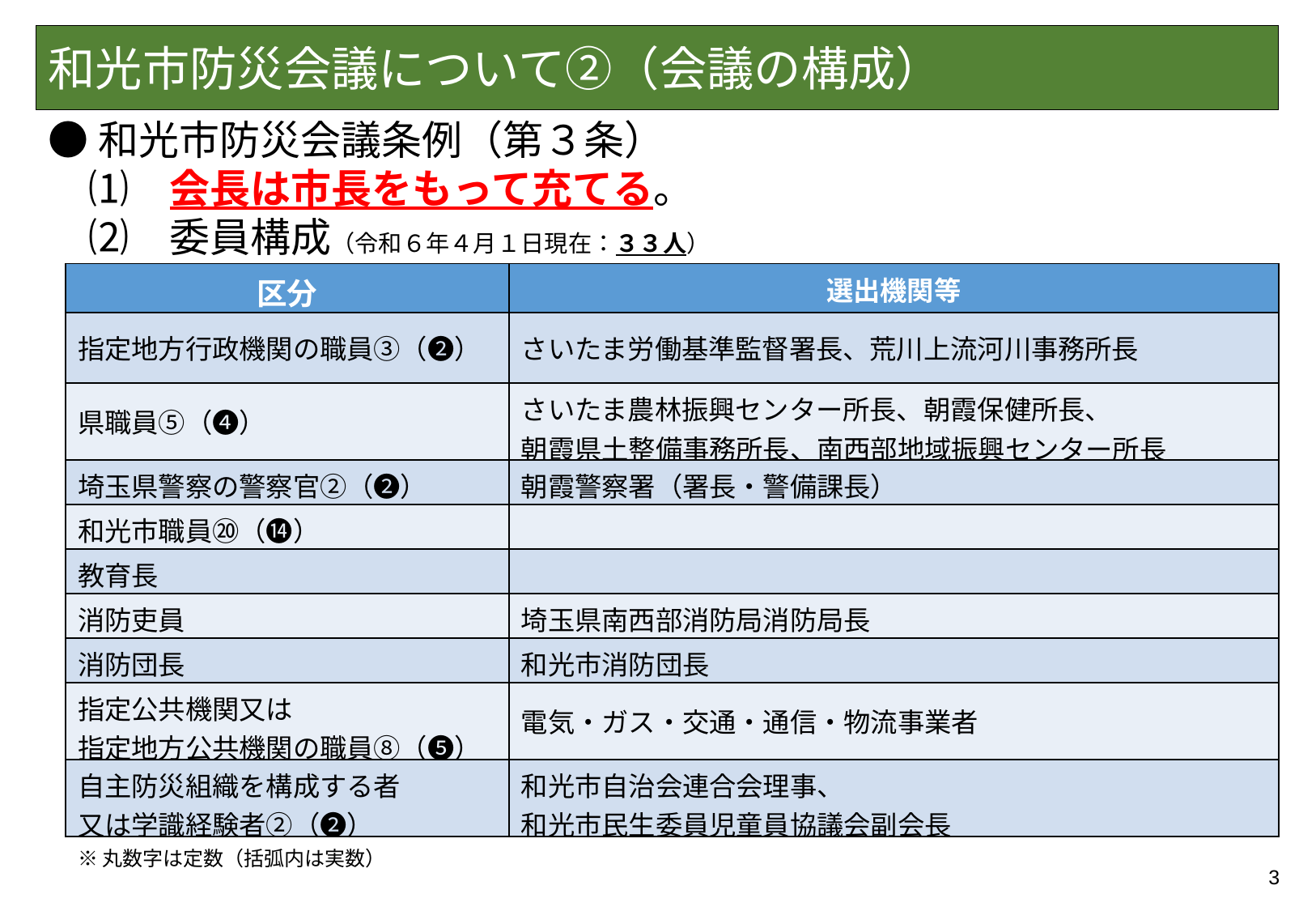

# 和光市防災会議について②（会議の構成）
●和光市防災会議条例（第３条）
　⑴　会長は市長をもって充てる。
　⑵　委員構成（令和６年４月１日現在：３３人）
| 区分 | 選出機関等 |
| --- | --- |
| 指定地方行政機関の職員③（❷） | さいたま労働基準監督署長、荒川上流河川事務所長 |
| 県職員⑤（❹） | さいたま農林振興センター所長、朝霞保健所長、 朝霞県土整備事務所長、南西部地域振興センター所長 |
| 埼玉県警察の警察官②（❷） | 朝霞警察署（署長・警備課長） |
| 和光市職員⑳（⓮） |  |
| 教育長 |  |
| 消防吏員 | 埼玉県南西部消防局消防局長 |
| 消防団長 | 和光市消防団長 |
| 指定公共機関又は 指定地方公共機関の職員⑧（❺） | 電気・ガス・交通・通信・物流事業者 |
| 自主防災組織を構成する者 又は学識経験者②（❷） | 和光市自治会連合会理事、 和光市民生委員児童員協議会副会長 |
※丸数字は定数（括弧内は実数）
3